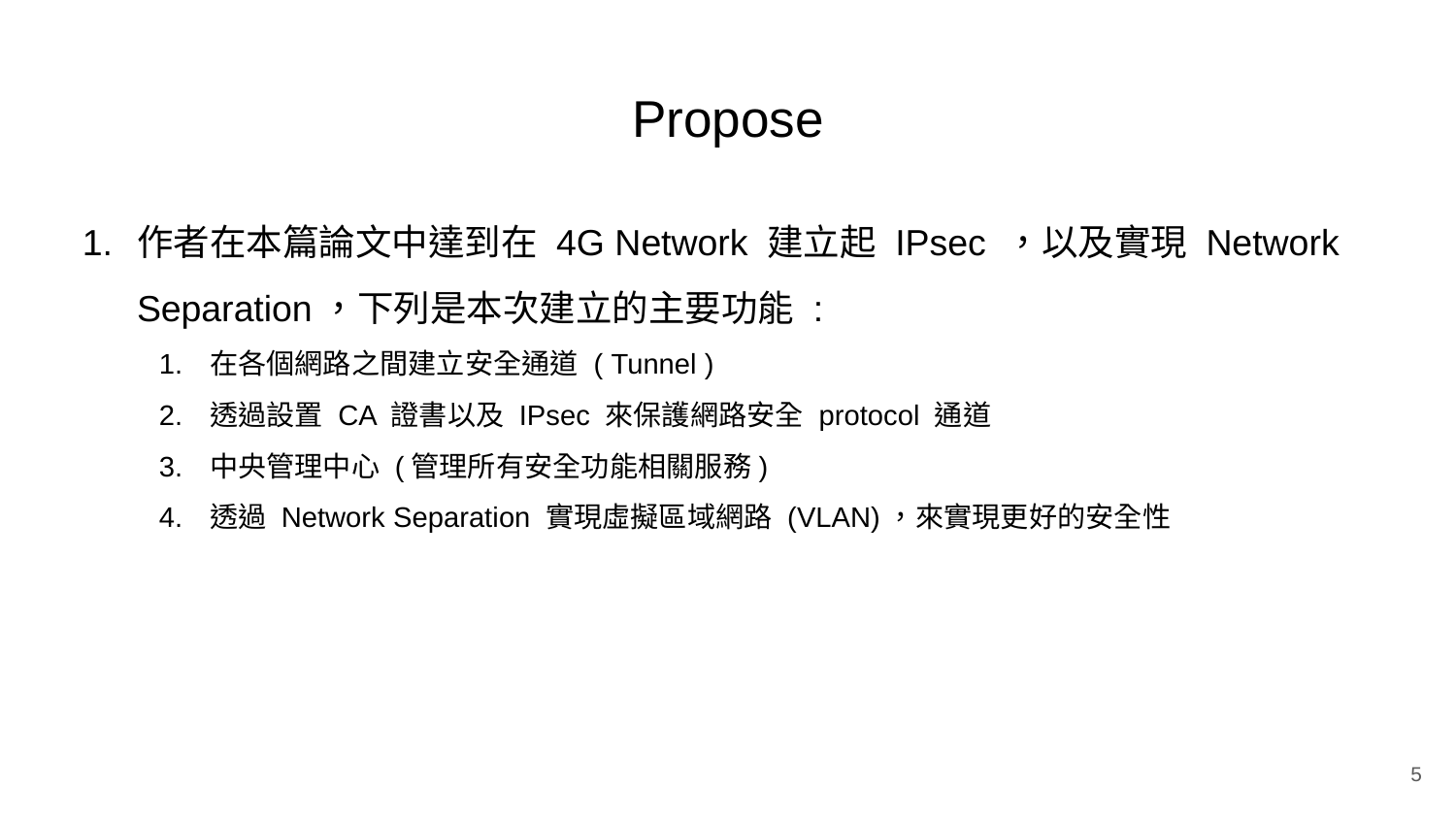

# Propose
作者在本篇論文中達到在 4G Network 建立起 IPsec ，以及實現 Network Separation，下列是本次建立的主要功能 :
在各個網路之間建立安全通道 ( Tunnel )
透過設置 CA 證書以及 IPsec 來保護網路安全 protocol 通道
中央管理中心 (管理所有安全功能相關服務)
透過 Network Separation 實現虛擬區域網路 (VLAN)，來實現更好的安全性
5